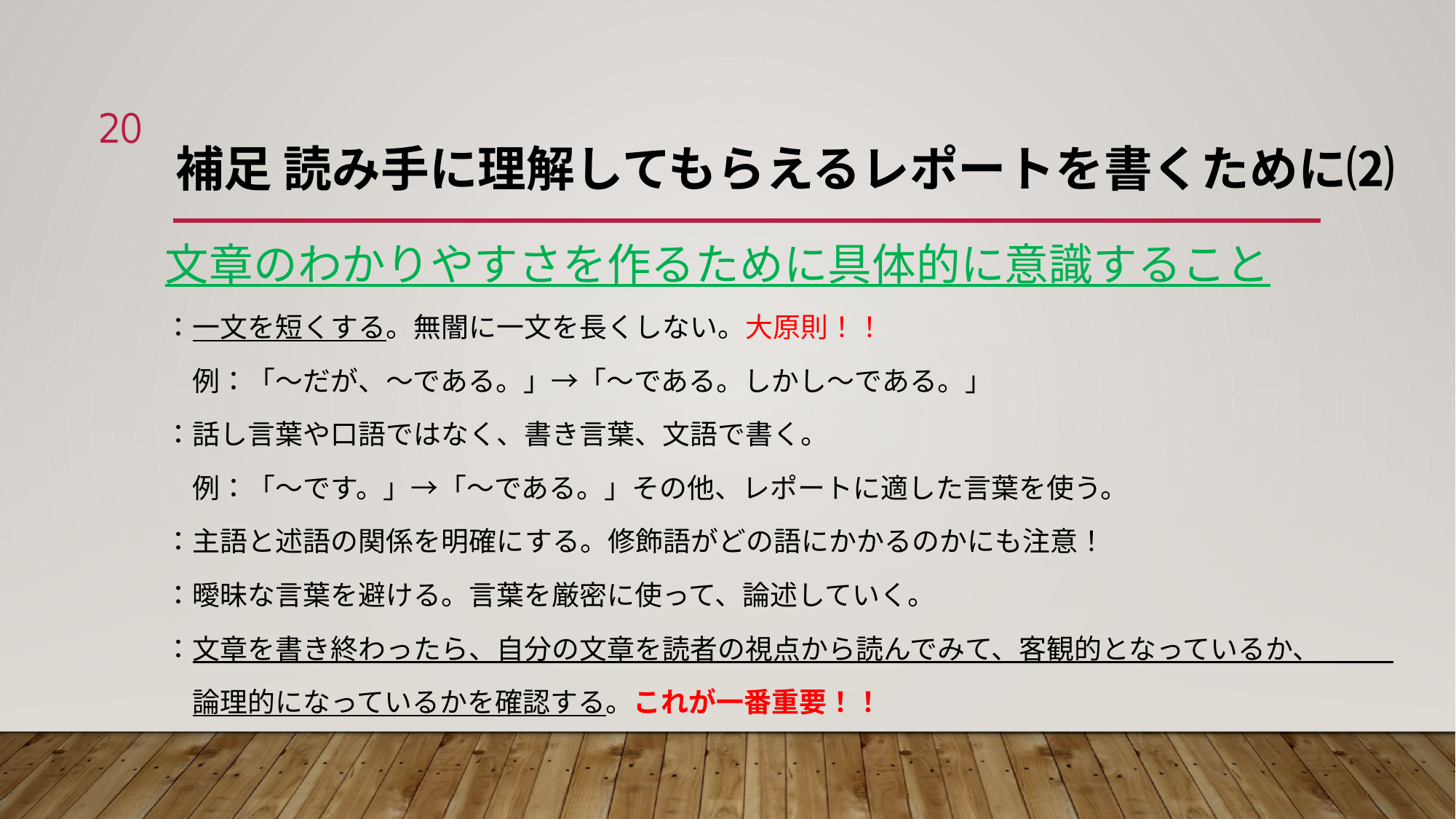

20
補足 読み手に理解してもらえるレポートを書くために⑵
文章のわかりやすさを作るために具体的に意識すること
：一文を短くする。無闇に一文を長くしない。大原則！！
　例：「〜だが、〜である。」→「〜である。しかし〜である。」
：話し言葉や口語ではなく、書き言葉、文語で書く。
　例：「〜です。」→「〜である。」その他、レポートに適した言葉を使う。
：主語と述語の関係を明確にする。修飾語がどの語にかかるのかにも注意！
：曖昧な言葉を避ける。言葉を厳密に使って、論述していく。
：文章を書き終わったら、自分の文章を読者の視点から読んでみて、客観的となっているか、
　論理的になっているかを確認する。これが一番重要！！